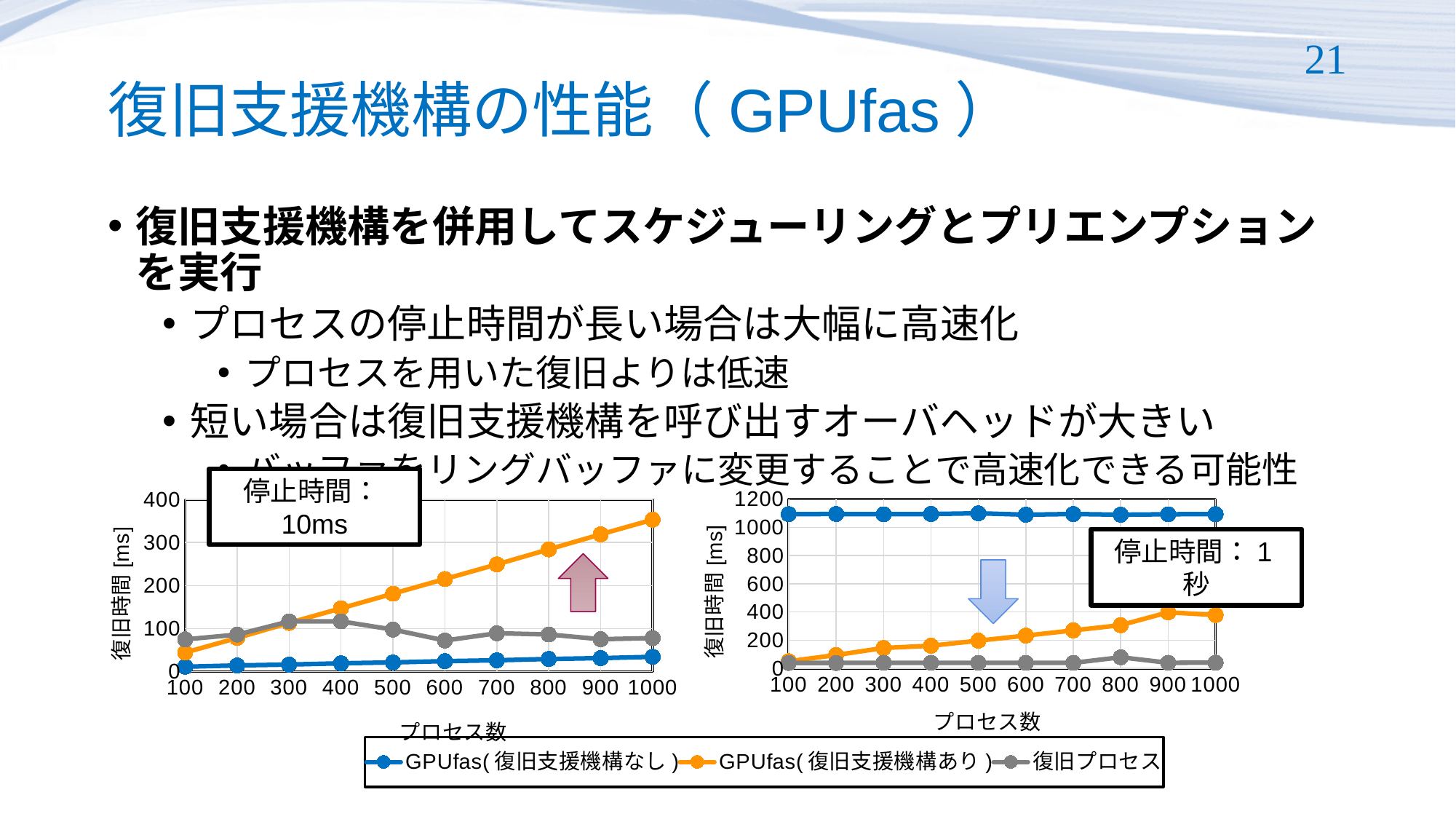

# 復旧支援機構の性能（GPUfas）
21
復旧支援機構を併用してスケジューリングとプリエンプションを実行
プロセスの停止時間が長い場合は大幅に高速化
プロセスを用いた復旧よりは低速
短い場合は復旧支援機構を呼び出すオーバヘッドが大きい
バッファをリングバッファに変更することで高速化できる可能性

### Chart

| Category |  |  |  |
|---|---|---|---|
| 100 | 11.0 | 44.0 | 74.7 |
| 200 | 14.0 | 78.0 | 85.771 |
| 300 | 16.0 | 113.0 | 116.509 |
| 400 | 19.0 | 147.0 | 116.568 |
| 500 | 21.0 | 181.0 | 97.53 |
| 600 | 24.0 | 215.0 | 72.032 |
| 700 | 26.0 | 249.0 | 88.965 |
| 800 | 29.0 | 284.0 | 86.08 |
| 900 | 31.0 | 319.0 | 75.069 |
| 1000 | 34.0 | 353.0 | 77.726 |
停止時間：10ms

### Chart

| Category |  |  | プロセス版 |
|---|---|---|---|
| 100 | 1094.0 | 50.0 | 37.962 |
| 200 | 1095.0 | 94.0 | 37.868 |
| 300 | 1093.0 | 144.0 | 39.328 |
| 400 | 1095.0 | 160.0 | 39.205 |
| 500 | 1100.0 | 196.0 | 38.479 |
| 600 | 1090.0 | 232.0 | 38.393 |
| 700 | 1095.0 | 269.0 | 38.554 |
| 800 | 1090.0 | 306.0 | 78.256 |
| 900 | 1093.0 | 397.0 | 39.308 |
| 1000 | 1094.0 | 378.0 | 39.457 |
停止時間：1秒